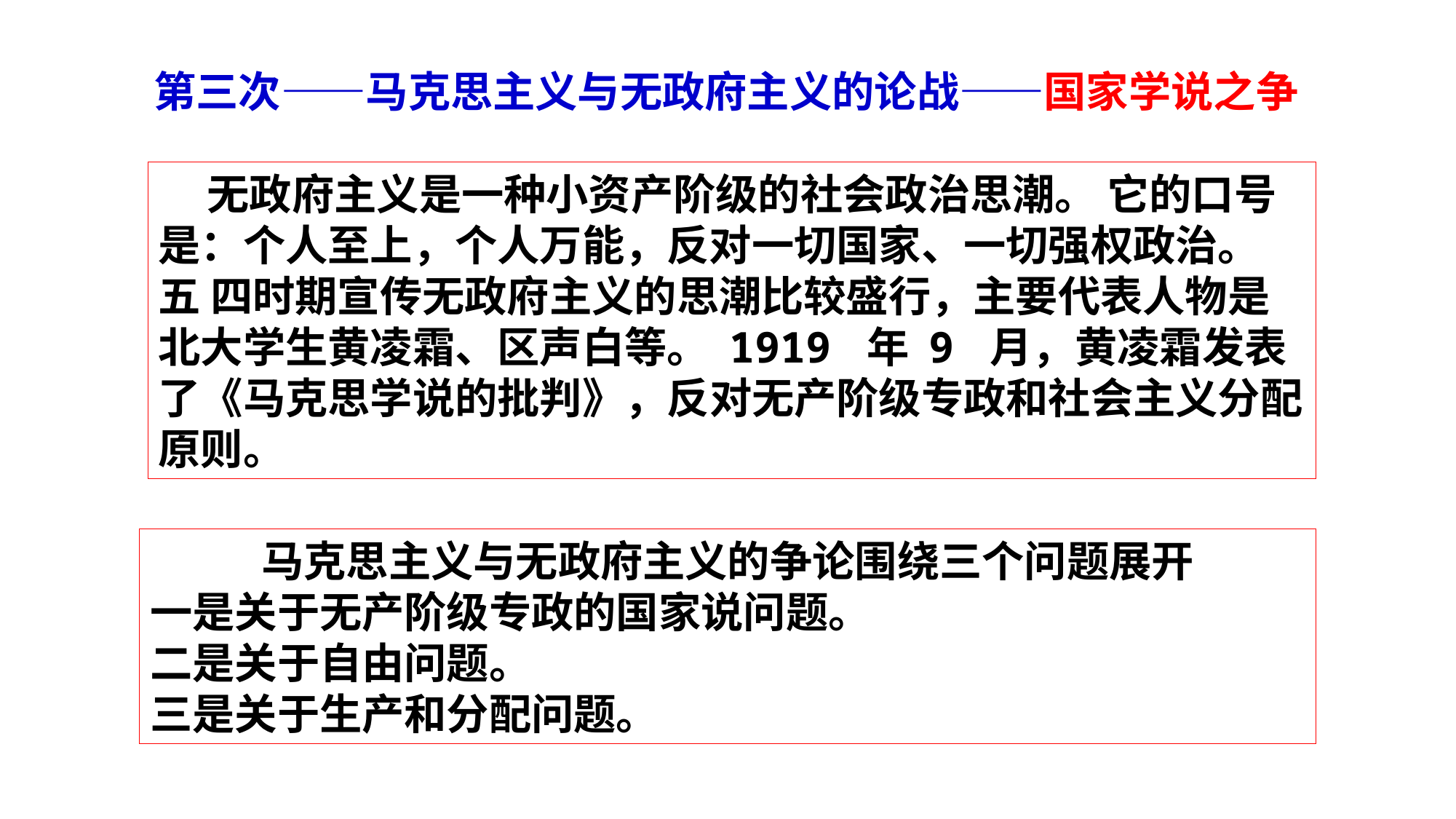

第三次——马克思主义与无政府主义的论战——国家学说之争
    无政府主义是一种小资产阶级的社会政治思潮。 它的口号是：个人至上，个人万能，反对一切国家、一切强权政治。 五 四时期宣传无政府主义的思潮比较盛行，主要代表人物是北大学生黄凌霜、区声白等。 1919 年 9 月，黄凌霜发表了《马克思学说的批判》，反对无产阶级专政和社会主义分配原则。
马克思主义与无政府主义的争论围绕三个问题展开
一是关于无产阶级专政的国家说问题。
二是关于自由问题。
三是关于生产和分配问题。